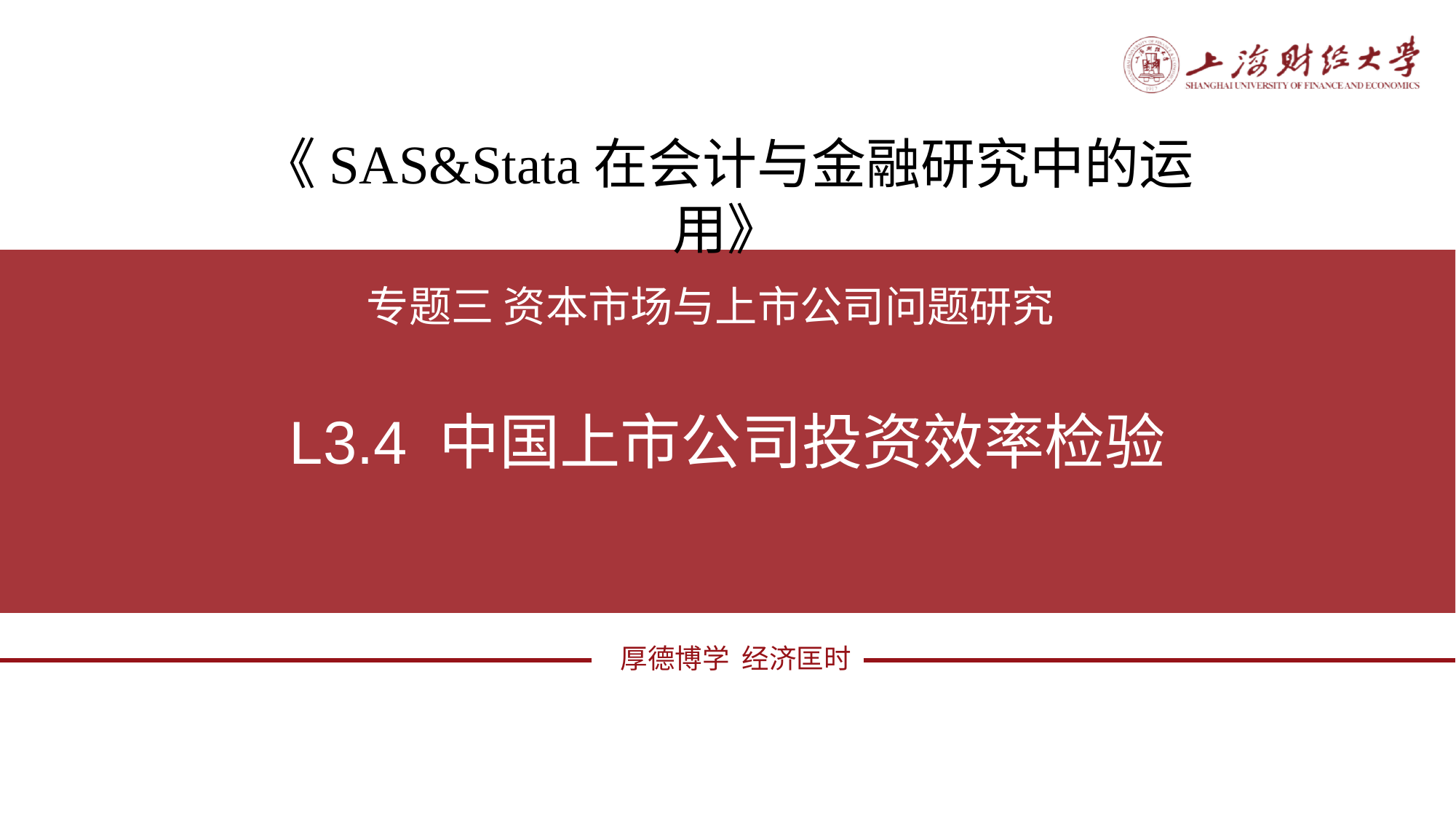

《SAS&Stata在会计与金融研究中的运用》
专题三 资本市场与上市公司问题研究
L3.4 中国上市公司投资效率检验